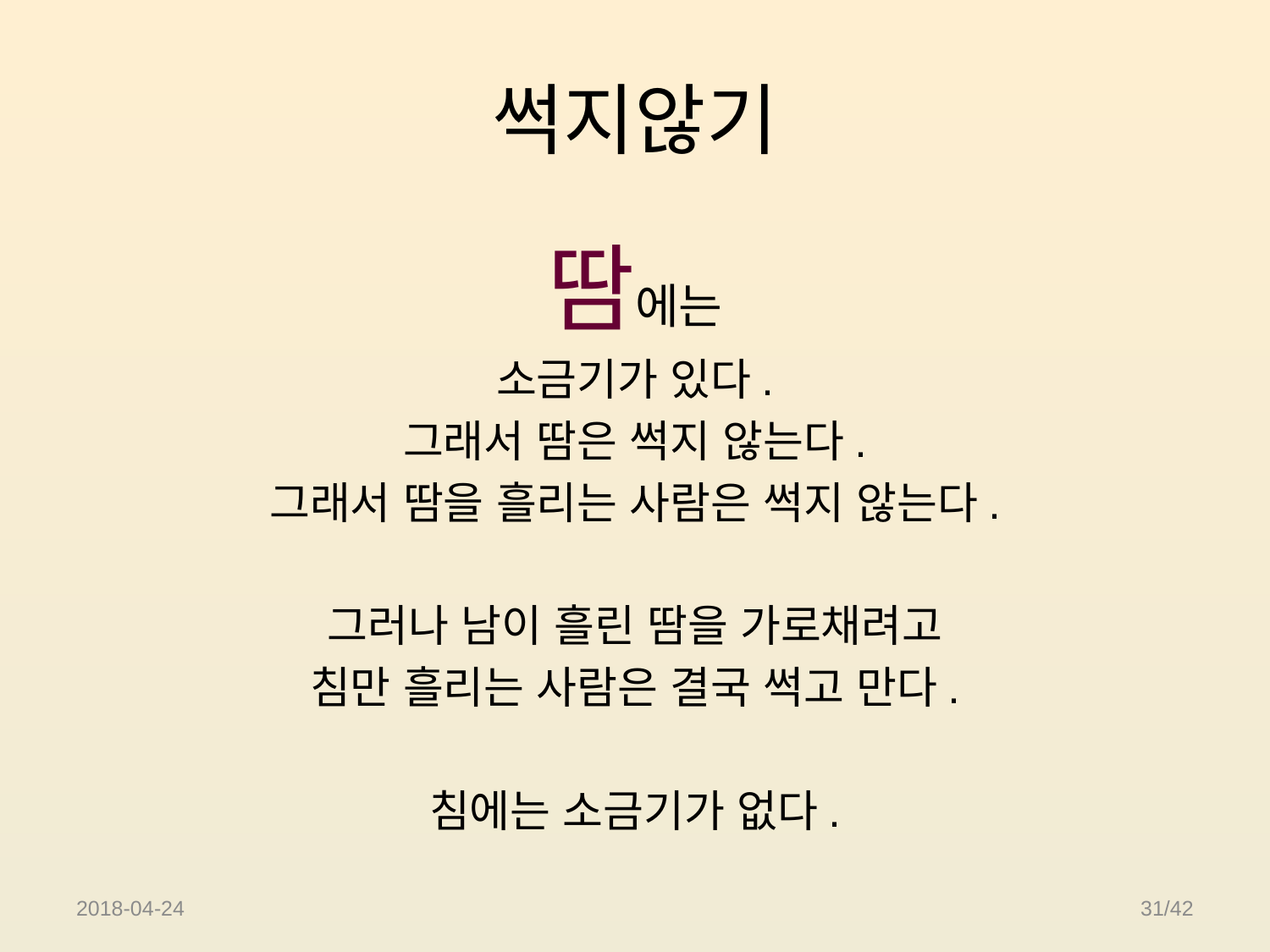

# 썩지않기
땀에는
소금기가 있다.
그래서 땀은 썩지 않는다.
그래서 땀을 흘리는 사람은 썩지 않는다.

그러나 남이 흘린 땀을 가로채려고
침만 흘리는 사람은 결국 썩고 만다.

침에는 소금기가 없다.
2018-04-24
31/42